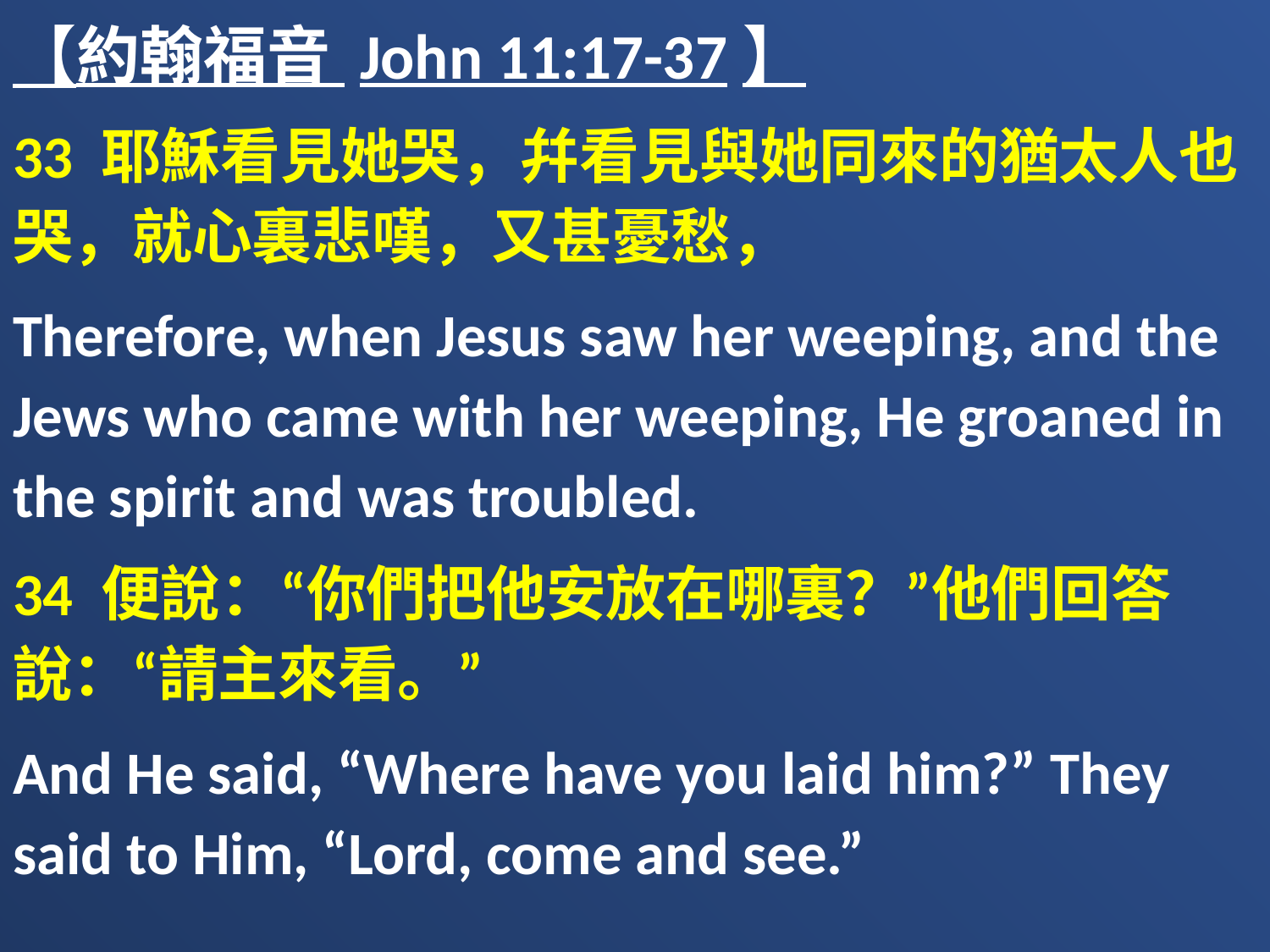

【約翰福音 John 11:17-37】
33 耶穌看見她哭，幷看見與她同來的猶太人也哭，就心裏悲嘆，又甚憂愁，
Therefore, when Jesus saw her weeping, and the Jews who came with her weeping, He groaned in the spirit and was troubled.
34 便說：“你們把他安放在哪裏？”他們回答說：“請主來看。”
And He said, “Where have you laid him?” They said to Him, “Lord, come and see.”